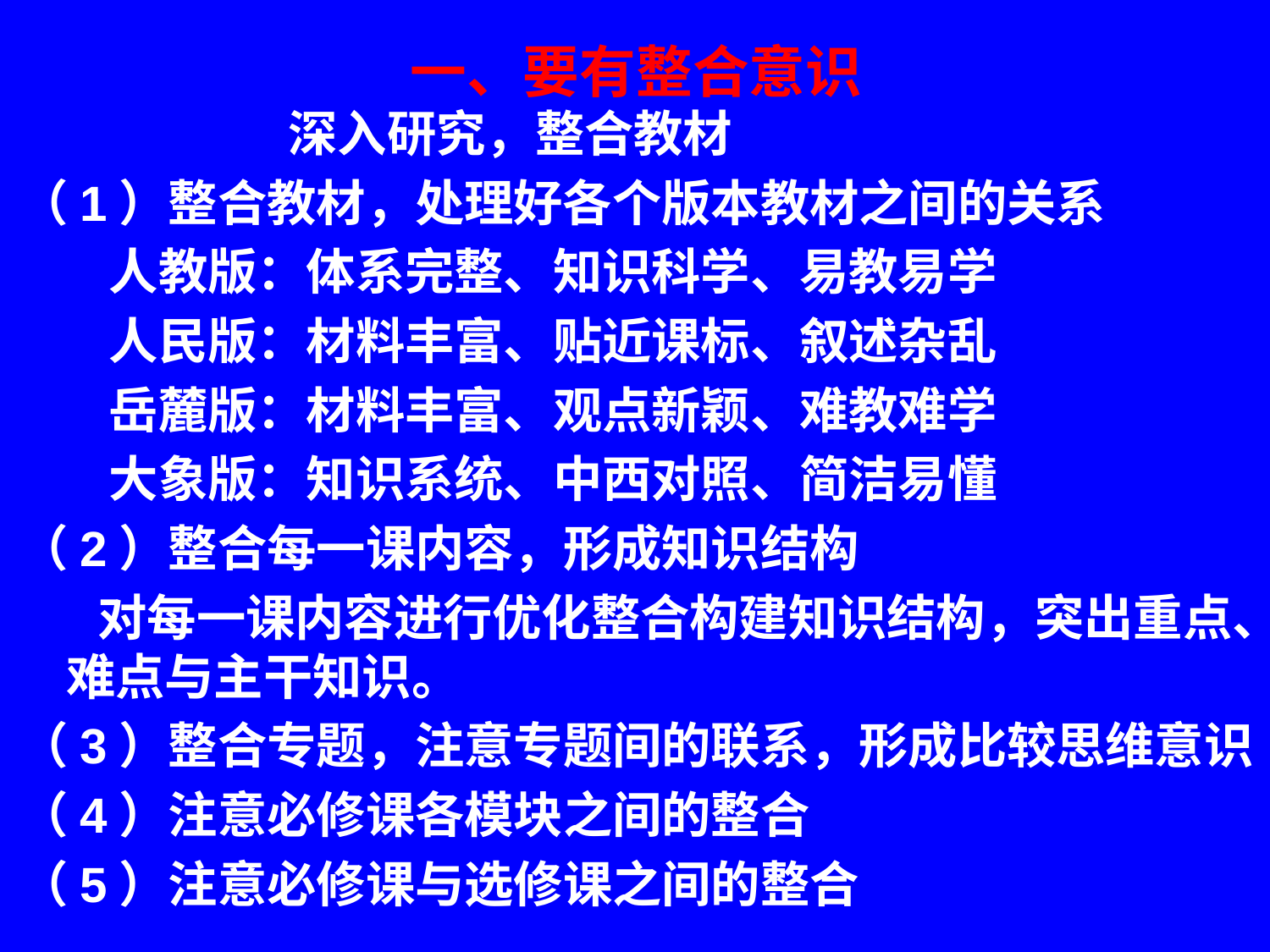

# 一、要有整合意识
                       深入研究，整合教材
（1）整合教材，处理好各个版本教材之间的关系
       人教版：体系完整、知识科学、易教易学
       人民版：材料丰富、贴近课标、叙述杂乱
       岳麓版：材料丰富、观点新颖、难教难学
       大象版：知识系统、中西对照、简洁易懂
（2）整合每一课内容，形成知识结构
      对每一课内容进行优化整合构建知识结构，突出重点、难点与主干知识。
（3）整合专题，注意专题间的联系，形成比较思维意识
（4）注意必修课各模块之间的整合
（5）注意必修课与选修课之间的整合